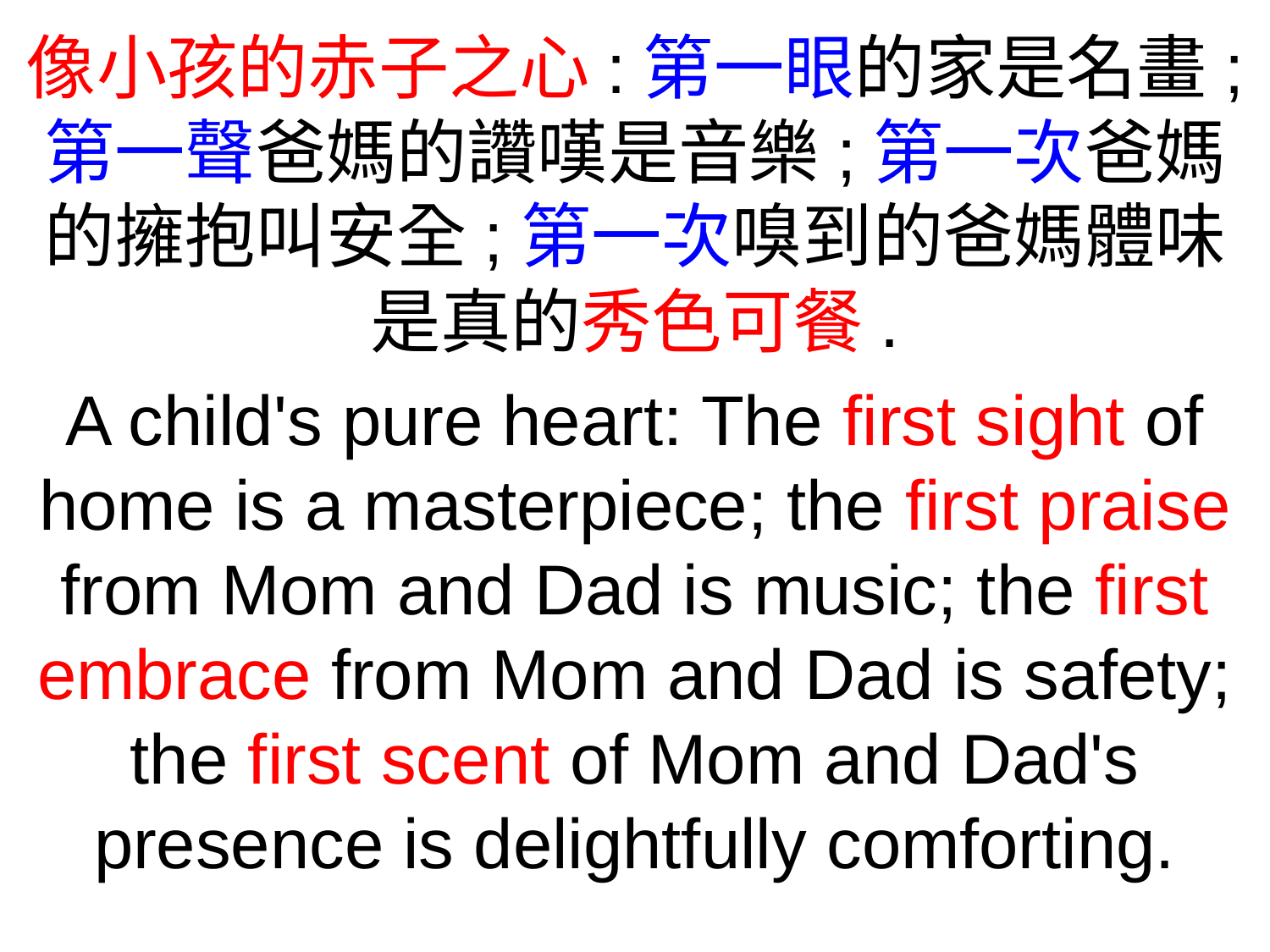

像小孩的赤子之心:第一眼的家是名畫;
第一聲爸媽的讚嘆是音樂;第一次爸媽的擁抱叫安全;第一次嗅到的爸媽體味
是真的秀色可餐.
A child's pure heart: The first sight of home is a masterpiece; the first praise from Mom and Dad is music; the first embrace from Mom and Dad is safety; the first scent of Mom and Dad's presence is delightfully comforting.